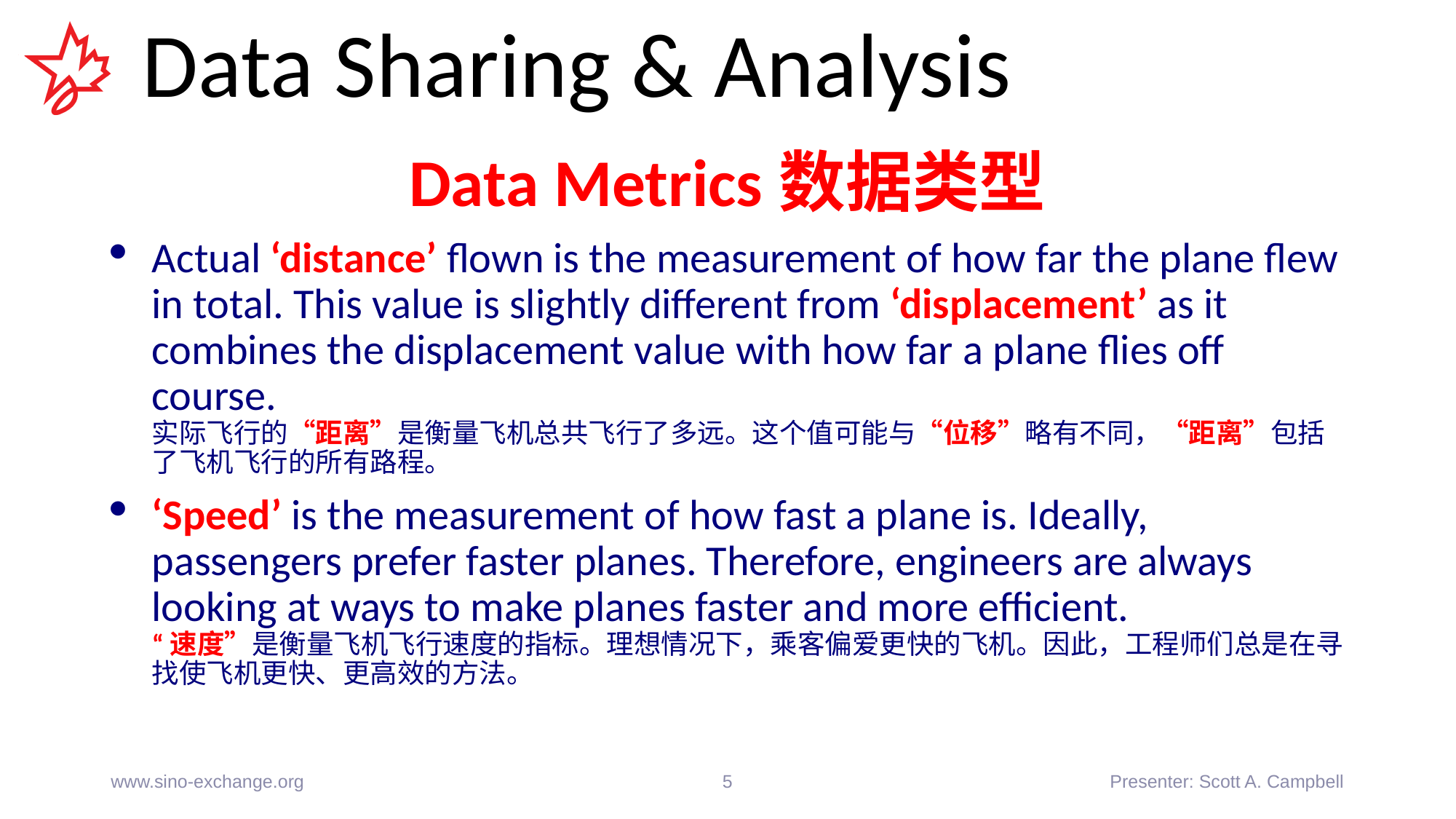

# Data Sharing & Analysis
Data Metrics数据类型
Actual ‘distance’ flown is the measurement of how far the plane flew in total. This value is slightly different from ‘displacement’ as it combines the displacement value with how far a plane flies off course.
实际飞行的“距离”是衡量飞机总共飞行了多远。这个值可能与“位移”略有不同，“距离”包括了飞机飞行的所有路程。
‘Speed’ is the measurement of how fast a plane is. Ideally, passengers prefer faster planes. Therefore, engineers are always looking at ways to make planes faster and more efficient.
“速度”是衡量飞机飞行速度的指标。理想情况下，乘客偏爱更快的飞机。因此，工程师们总是在寻找使飞机更快、更高效的方法。
www.sino-exchange.org
5
Presenter: Scott A. Campbell